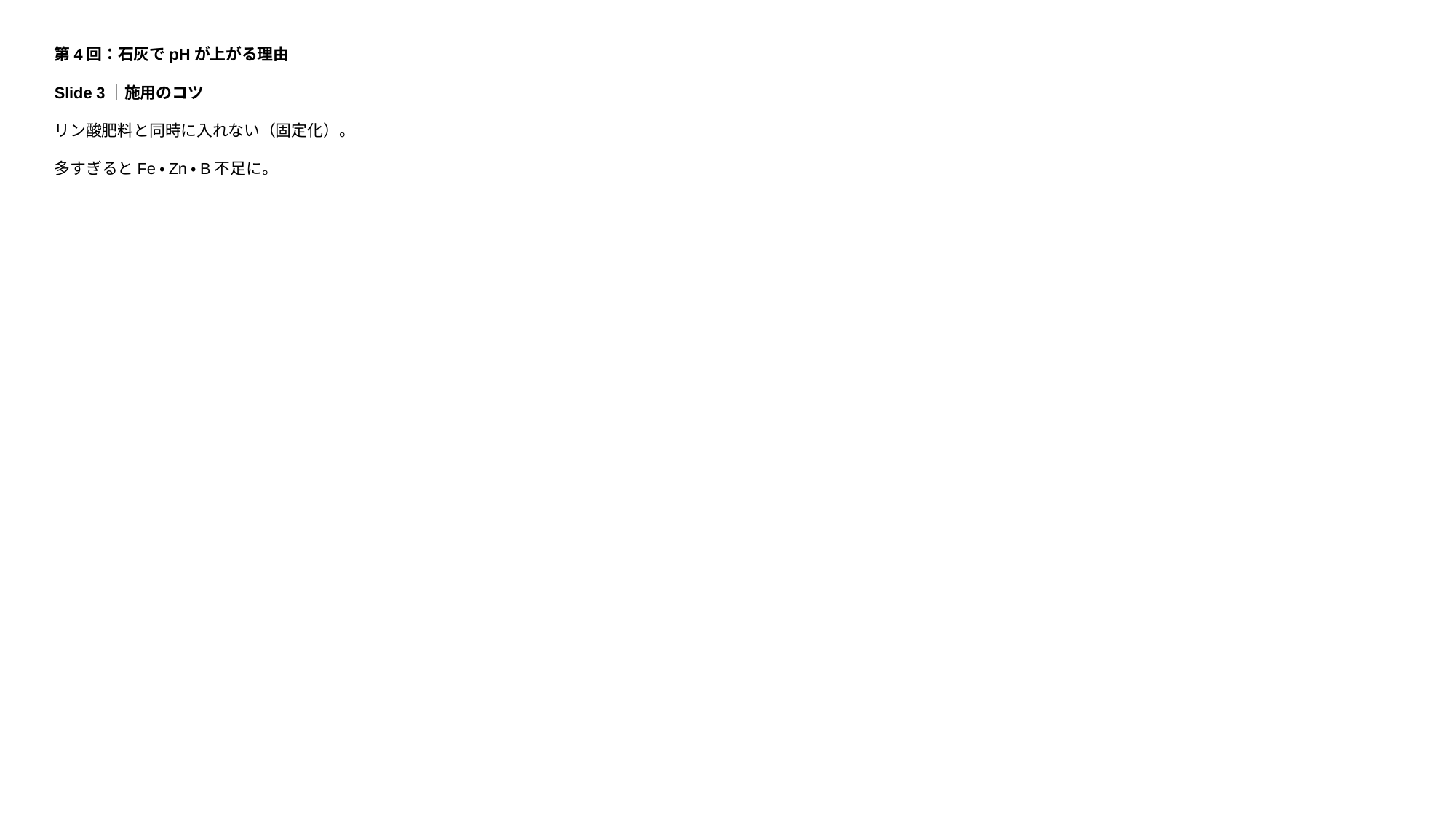

第4回：石灰でpHが上がる理由

Slide 3｜施用のコツ

リン酸肥料と同時に入れない（固定化）。

多すぎるとFe・Zn・B不足に。